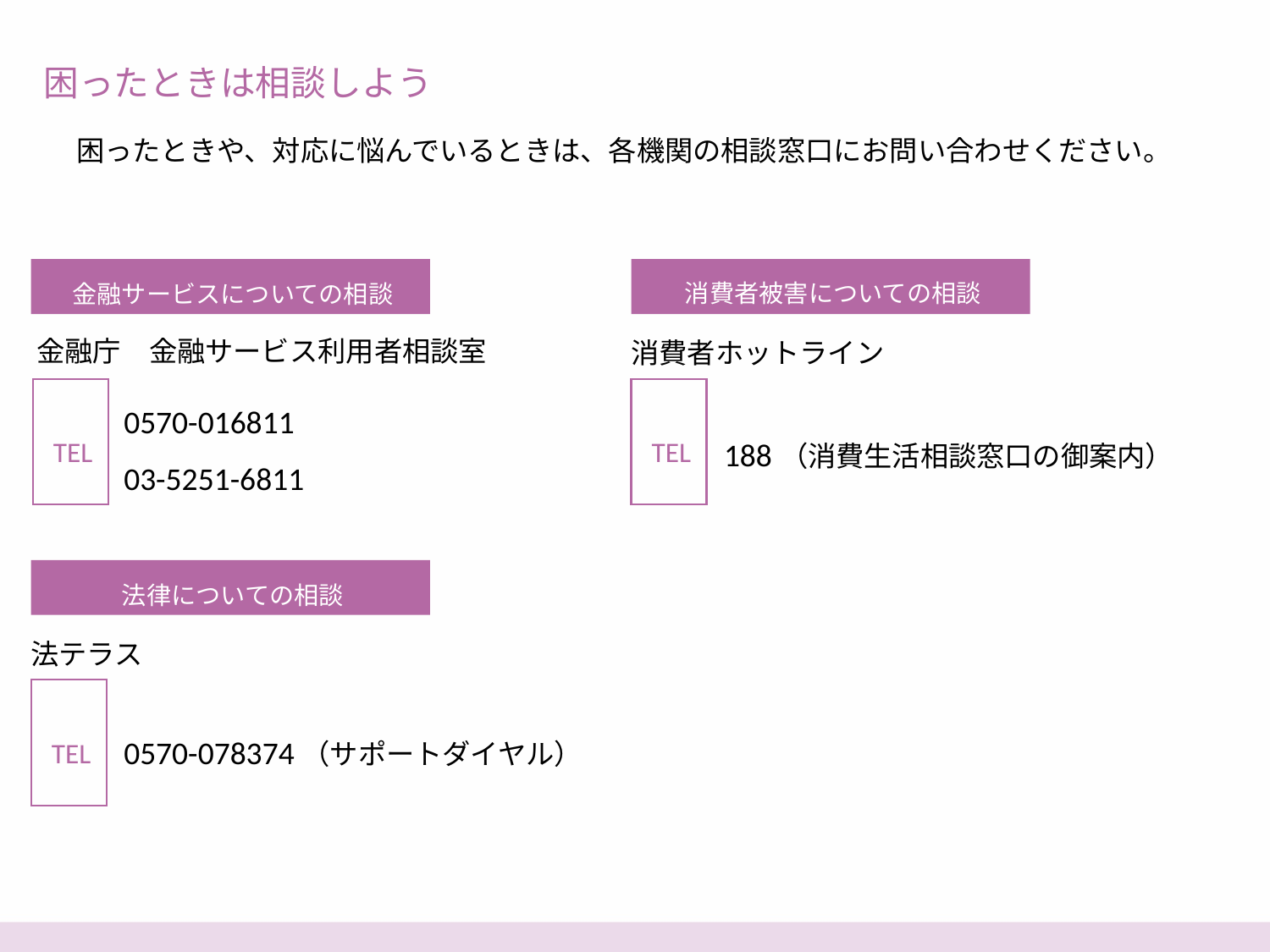

困ったときは相談しよう
　困ったときや、対応に悩んでいるときは、各機関の相談窓口にお問い合わせください。
消費者被害についての相談
金融サービスについての相談

金融庁　金融サービス利用者相談室
消費者ホットライン
0570-016811
03-5251-6811

188（消費生活相談窓口の御案内）
TEL
TEL
法律についての相談

法テラス

0570-078374（サポートダイヤル）
TEL